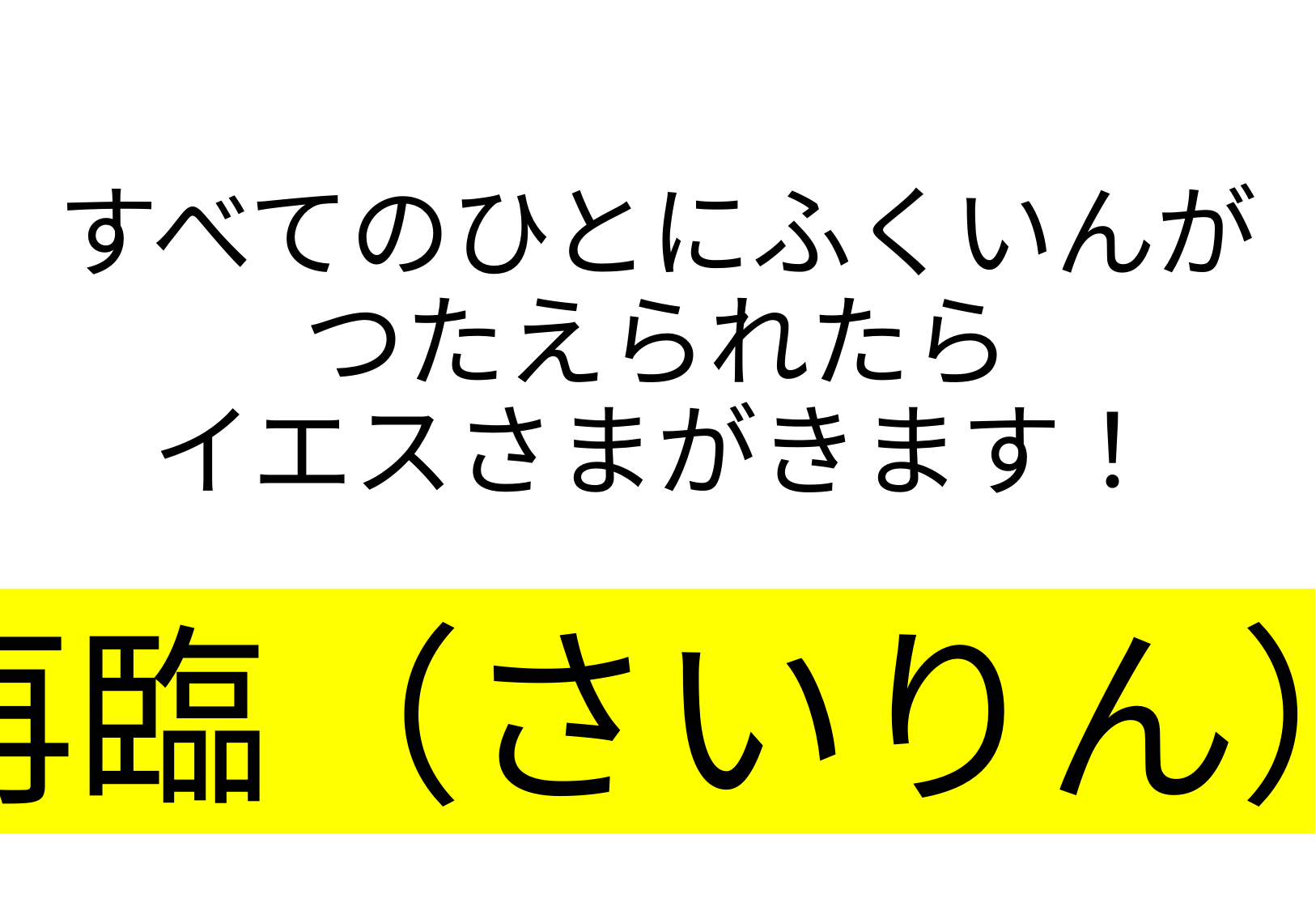

# すべてのひとにふくいんが つたえられたら イエスさまがきます！
再臨（さいりん）